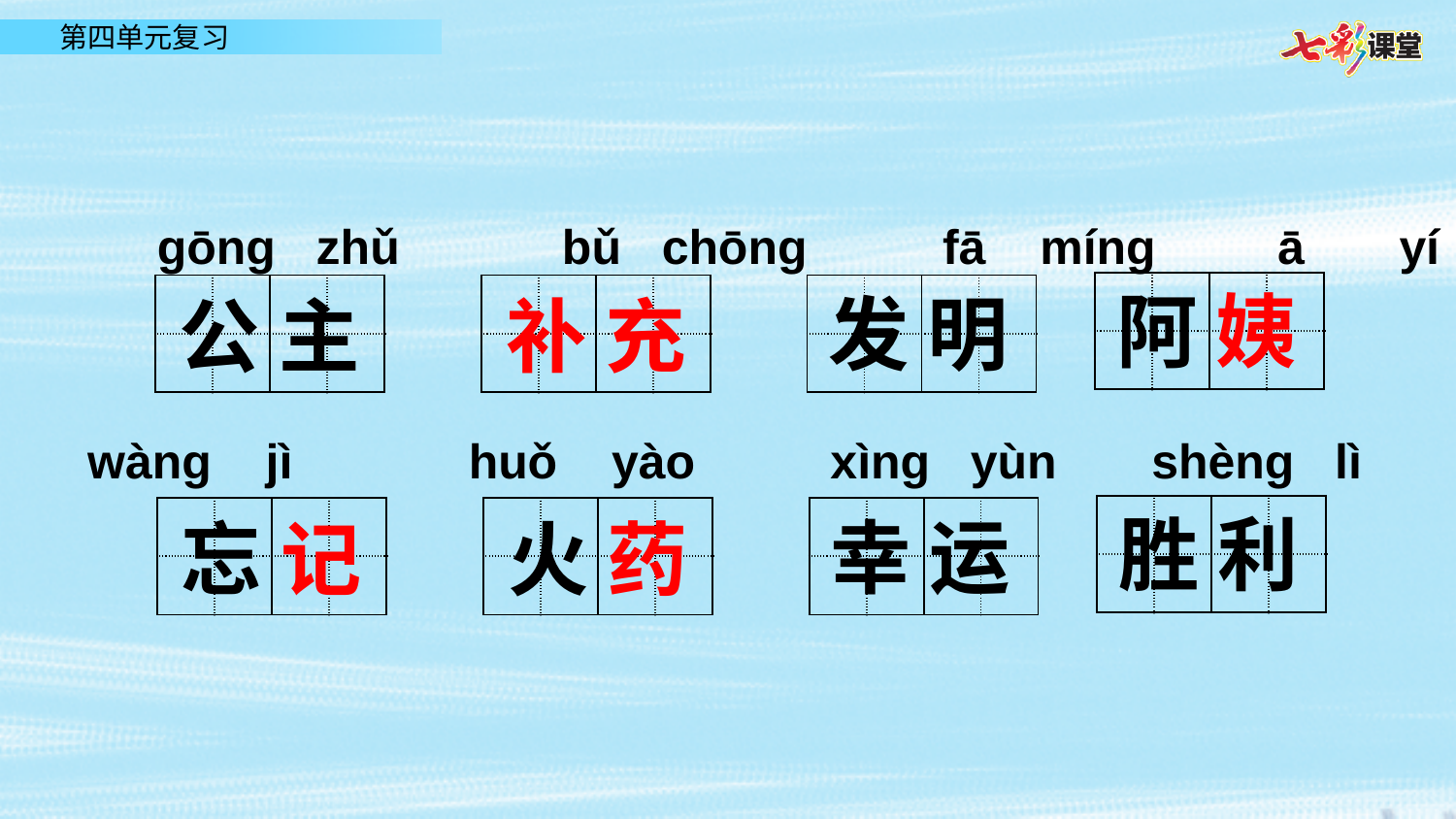

gōng   zhǔ            bǔ   chōng          fā    míng         ā       yí
|  |  |  |  |
| --- | --- | --- | --- |
|  |  |  |  |
阿 姨
|  |  |  |  |
| --- | --- | --- | --- |
|  |  |  |  |
|  |  |  |  |
| --- | --- | --- | --- |
|  |  |  |  |
|  |  |  |  |
| --- | --- | --- | --- |
|  |  |  |  |
发 明
公 主
补 充
wàng    jì             huǒ    yào          xìng   yùn       shèng   lì
|  |  |  |  |
| --- | --- | --- | --- |
|  |  |  |  |
胜 利
|  |  |  |  |
| --- | --- | --- | --- |
|  |  |  |  |
|  |  |  |  |
| --- | --- | --- | --- |
|  |  |  |  |
|  |  |  |  |
| --- | --- | --- | --- |
|  |  |  |  |
幸 运
忘 记
火 药